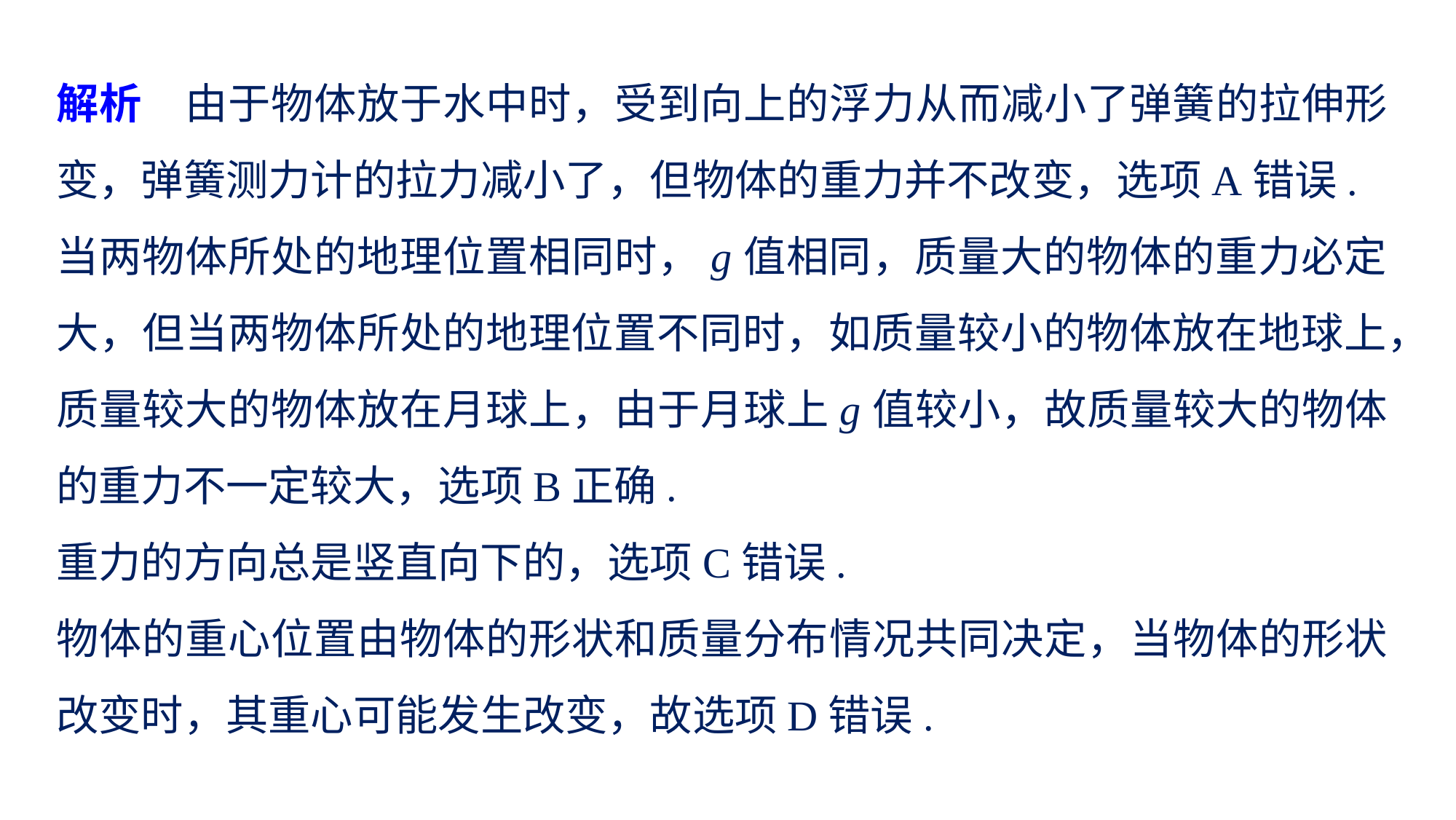

解析　由于物体放于水中时，受到向上的浮力从而减小了弹簧的拉伸形变，弹簧测力计的拉力减小了，但物体的重力并不改变，选项A错误.
当两物体所处的地理位置相同时，g值相同，质量大的物体的重力必定大，但当两物体所处的地理位置不同时，如质量较小的物体放在地球上，质量较大的物体放在月球上，由于月球上g值较小，故质量较大的物体的重力不一定较大，选项B正确.
重力的方向总是竖直向下的，选项C错误.
物体的重心位置由物体的形状和质量分布情况共同决定，当物体的形状改变时，其重心可能发生改变，故选项D错误.